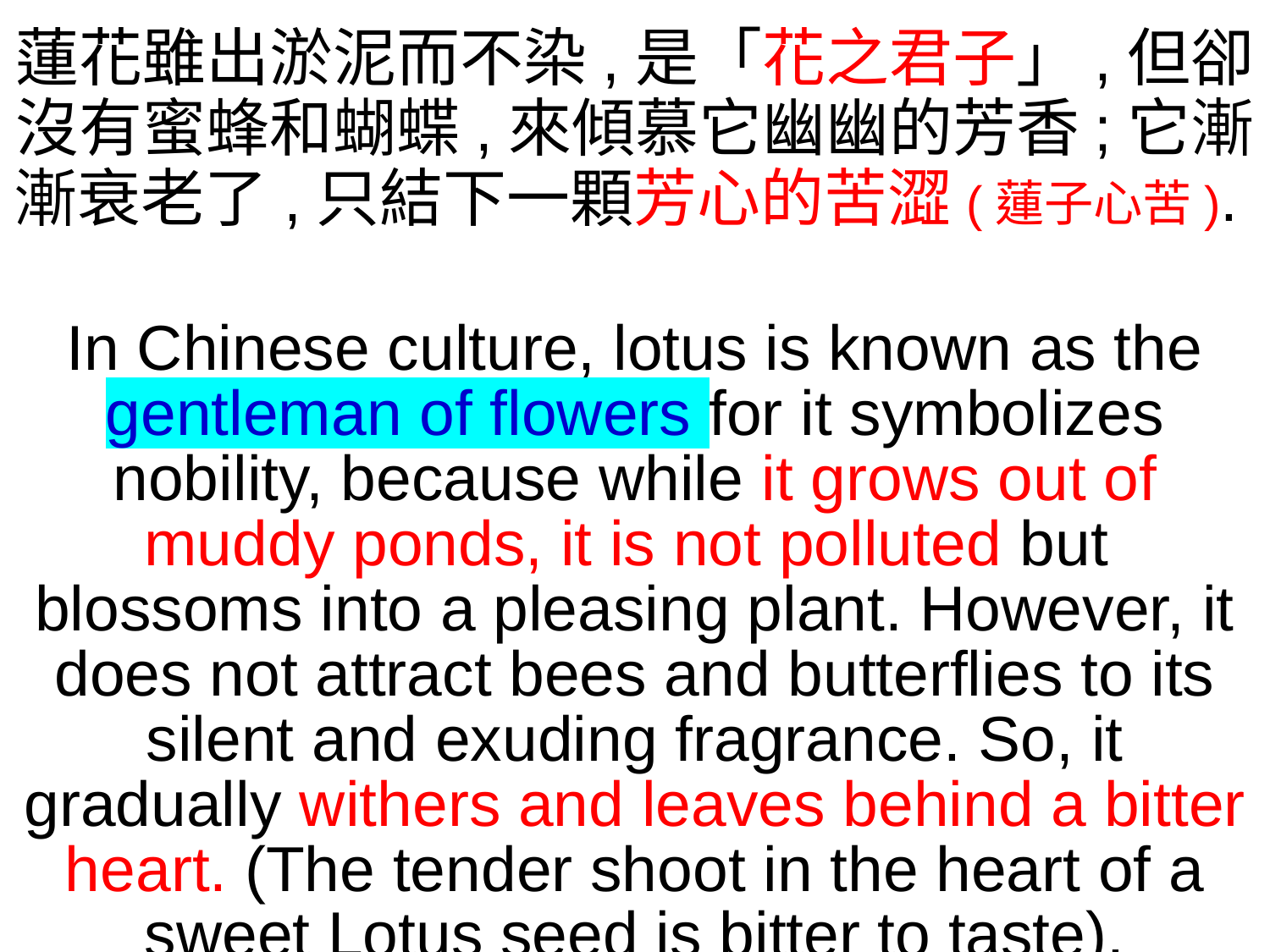

蓮花雖出淤泥而不染,是「花之君子」,但卻沒有蜜蜂和蝴蝶,來傾慕它幽幽的芳香;它漸漸衰老了,只結下一顆芳心的苦澀(蓮子心苦).
In Chinese culture, lotus is known as the gentleman of flowers for it symbolizes nobility, because while it grows out of muddy ponds, it is not polluted but  blossoms into a pleasing plant. However, it does not attract bees and butterflies to its silent and exuding fragrance. So, it gradually withers and leaves behind a bitter heart. (The tender shoot in the heart of a sweet Lotus seed is bitter to taste).